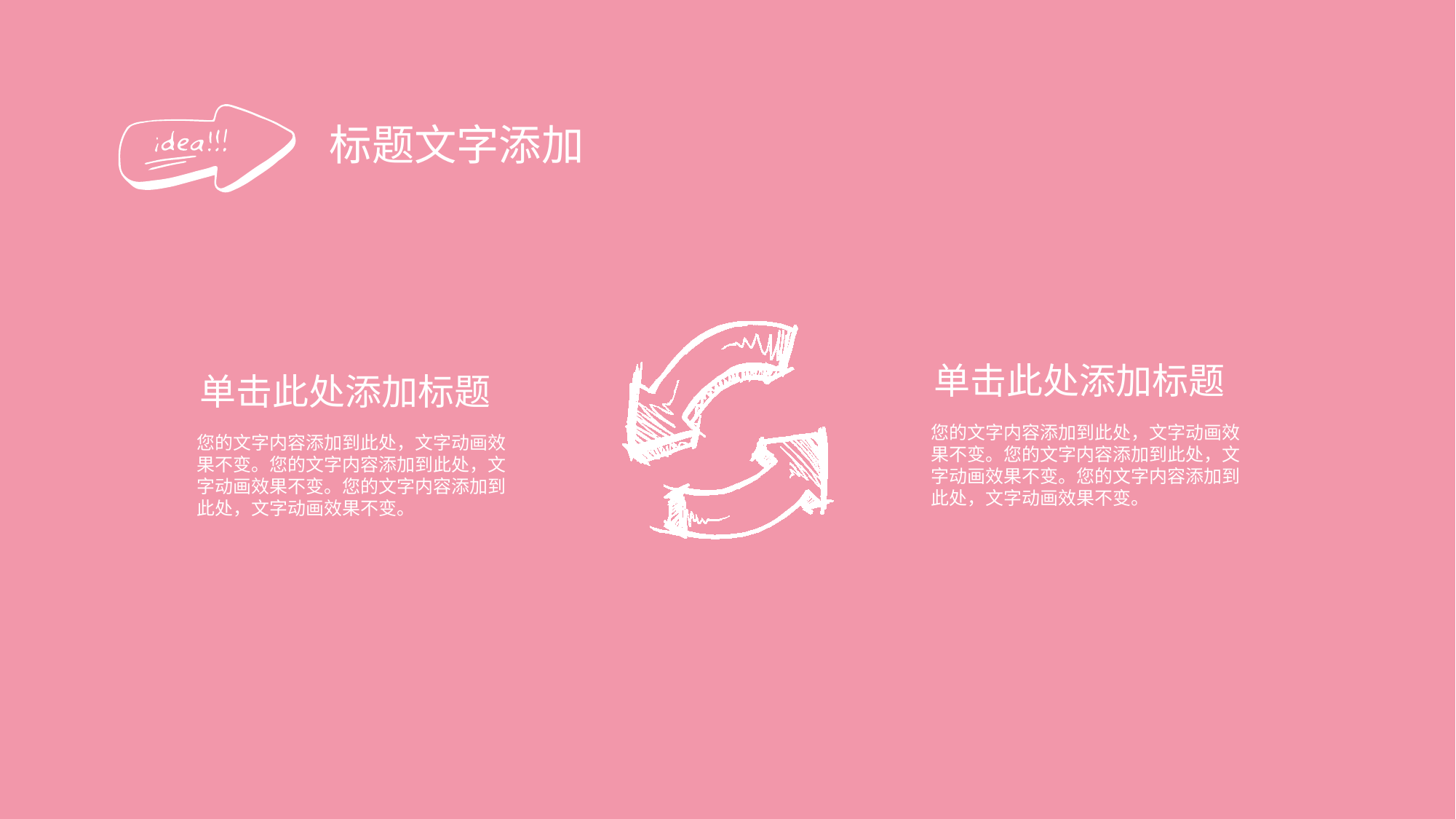

标题文字添加

单击此处添加标题
单击此处添加标题
您的文字内容添加到此处，文字动画效果不变。您的文字内容添加到此处，文字动画效果不变。您的文字内容添加到此处，文字动画效果不变。
您的文字内容添加到此处，文字动画效果不变。您的文字内容添加到此处，文字动画效果不变。您的文字内容添加到此处，文字动画效果不变。